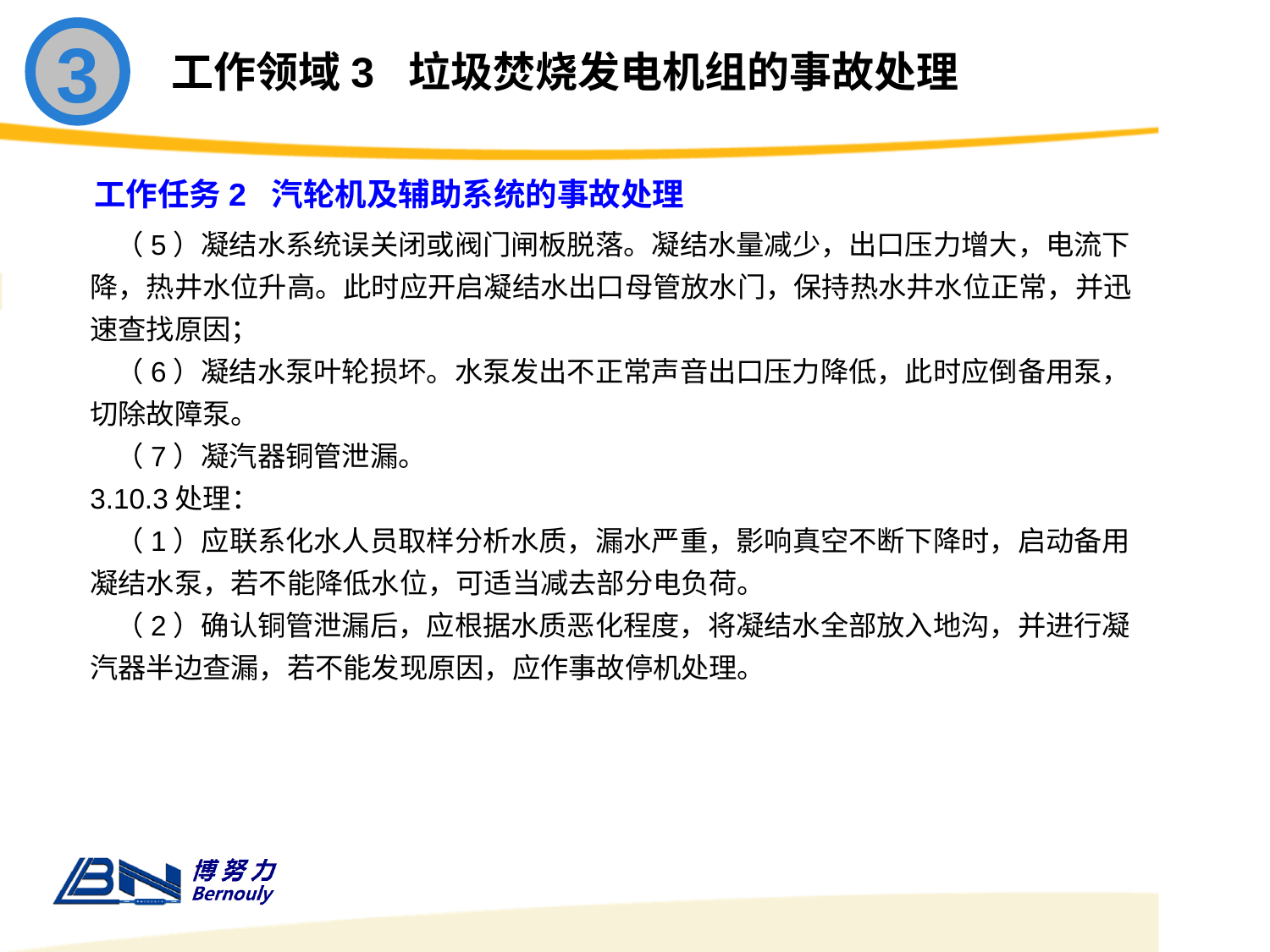

3
工作领域3  垃圾焚烧发电机组的事故处理
工作任务2  汽轮机及辅助系统的事故处理
   （5）凝结水系统误关闭或阀门闸板脱落。凝结水量减少，出口压力增大，电流下降，热井水位升高。此时应开启凝结水出口母管放水门，保持热水井水位正常，并迅速查找原因；
   （6）凝结水泵叶轮损坏。水泵发出不正常声音出口压力降低，此时应倒备用泵，切除故障泵。
   （7）凝汽器铜管泄漏。
3.10.3处理：
   （1）应联系化水人员取样分析水质，漏水严重，影响真空不断下降时，启动备用凝结水泵，若不能降低水位，可适当减去部分电负荷。
   （2）确认铜管泄漏后，应根据水质恶化程度，将凝结水全部放入地沟，并进行凝汽器半边查漏，若不能发现原因，应作事故停机处理。